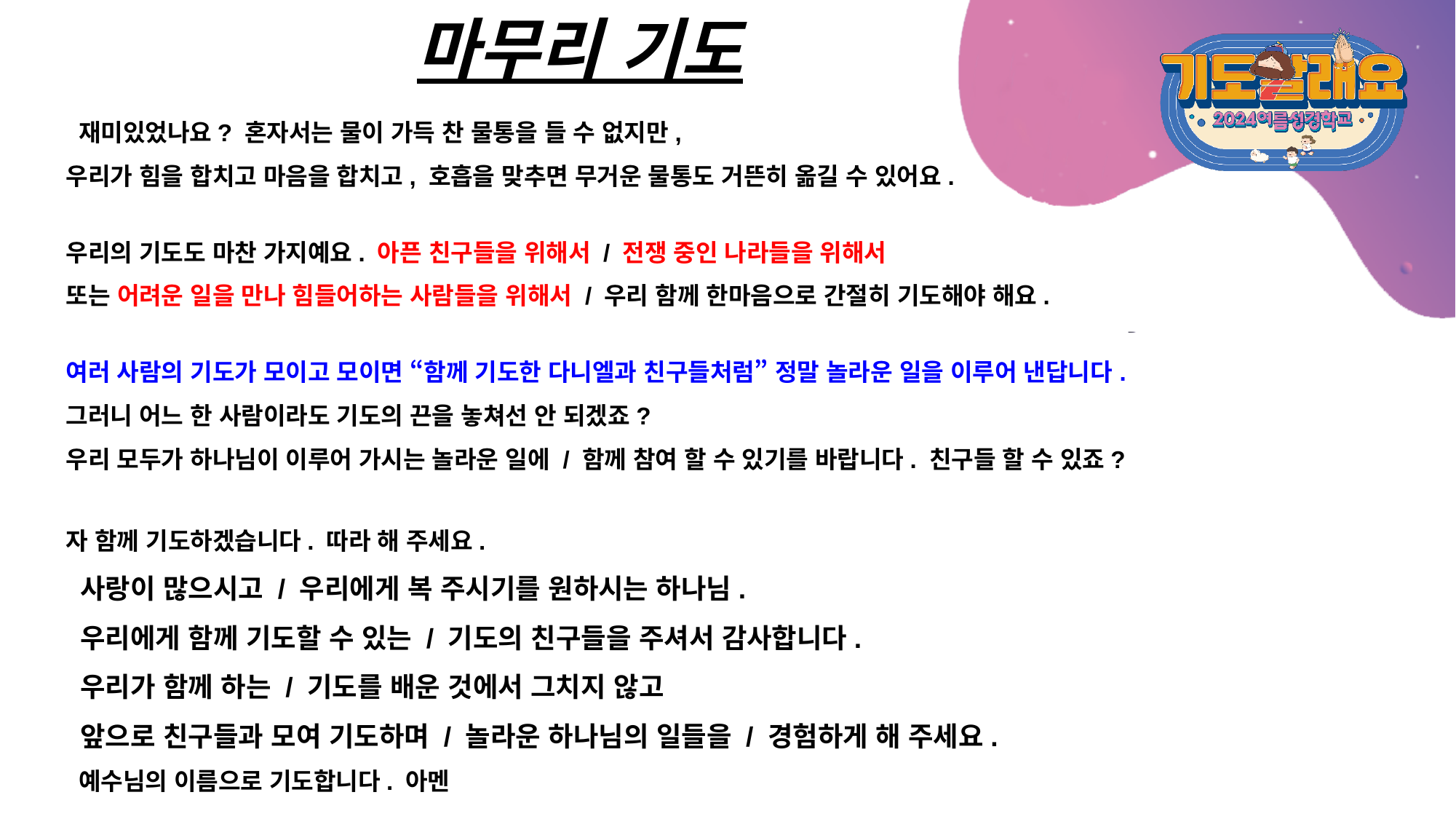

마무리 기도
 재미있었나요? 혼자서는 물이 가득 찬 물통을 들 수 없지만,
우리가 힘을 합치고 마음을 합치고, 호흡을 맞추면 무거운 물통도 거뜬히 옮길 수 있어요.

우리의 기도도 마찬 가지예요. 아픈 친구들을 위해서 / 전쟁 중인 나라들을 위해서
또는 어려운 일을 만나 힘들어하는 사람들을 위해서 / 우리 함께 한마음으로 간절히 기도해야 해요.

여러 사람의 기도가 모이고 모이면 “함께 기도한 다니엘과 친구들처럼” 정말 놀라운 일을 이루어 낸답니다.
그러니 어느 한 사람이라도 기도의 끈을 놓쳐선 안 되겠죠?
우리 모두가 하나님이 이루어 가시는 놀라운 일에 / 함께 참여 할 수 있기를 바랍니다. 친구들 할 수 있죠?

자 함께 기도하겠습니다. 따라 해 주세요.
 사랑이 많으시고 / 우리에게 복 주시기를 원하시는 하나님.
 우리에게 함께 기도할 수 있는 / 기도의 친구들을 주셔서 감사합니다.
 우리가 함께 하는 / 기도를 배운 것에서 그치지 않고
 앞으로 친구들과 모여 기도하며 / 놀라운 하나님의 일들을 / 경험하게 해 주세요.
 예수님의 이름으로 기도합니다. 아멘